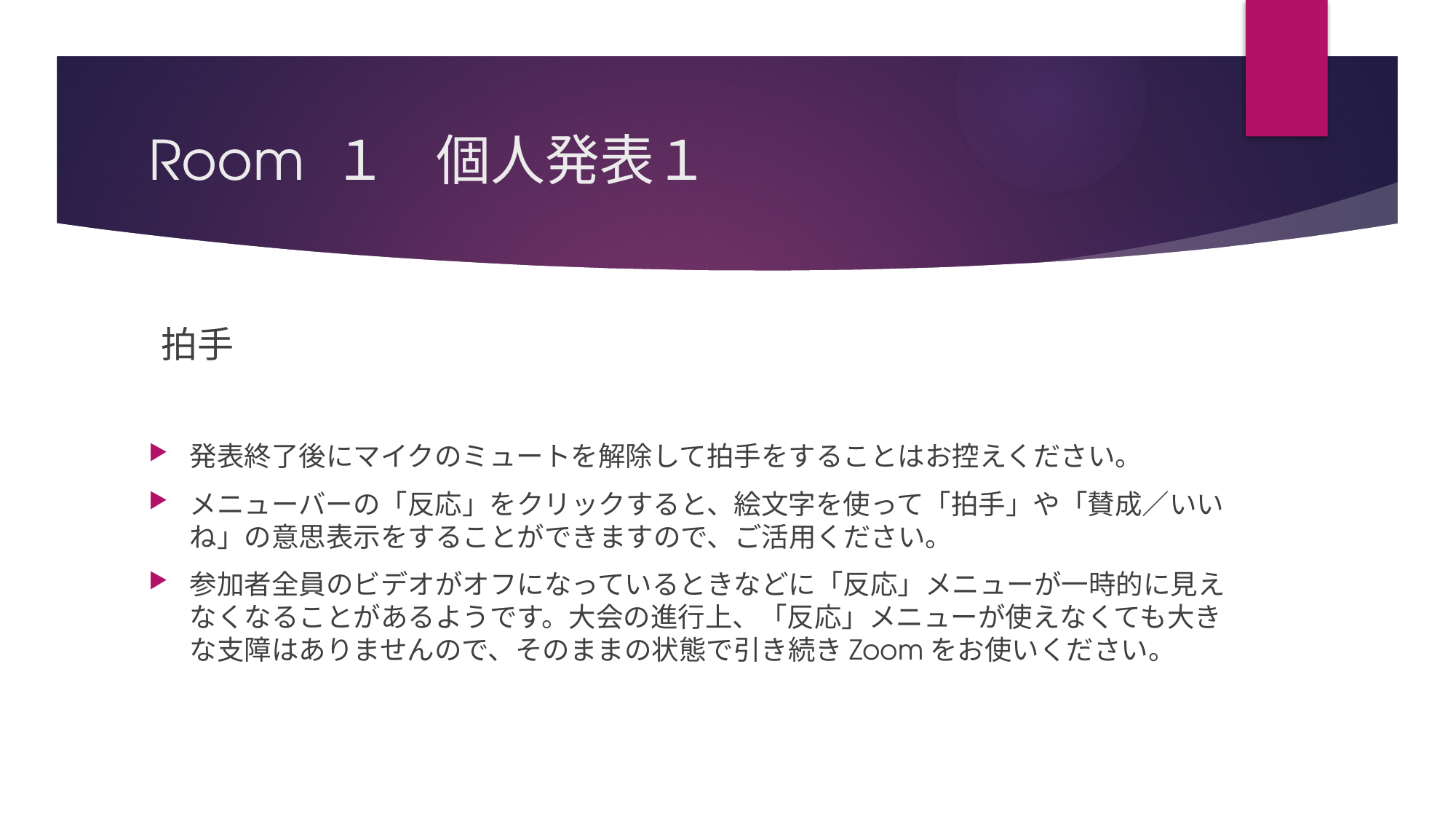

# Room １    個人発表１
 拍手

発表終了後にマイクのミュートを解除して拍手をすることはお控えください。
メニューバーの「反応」をクリックすると、絵文字を使って「拍手」や「賛成／いいね」の意思表示をすることができますので、ご活用ください。
参加者全員のビデオがオフになっているときなどに「反応」メニューが一時的に見えなくなることがあるようです。大会の進行上、「反応」メニューが使えなくても大きな支障はありませんので、そのままの状態で引き続きZoomをお使いください。